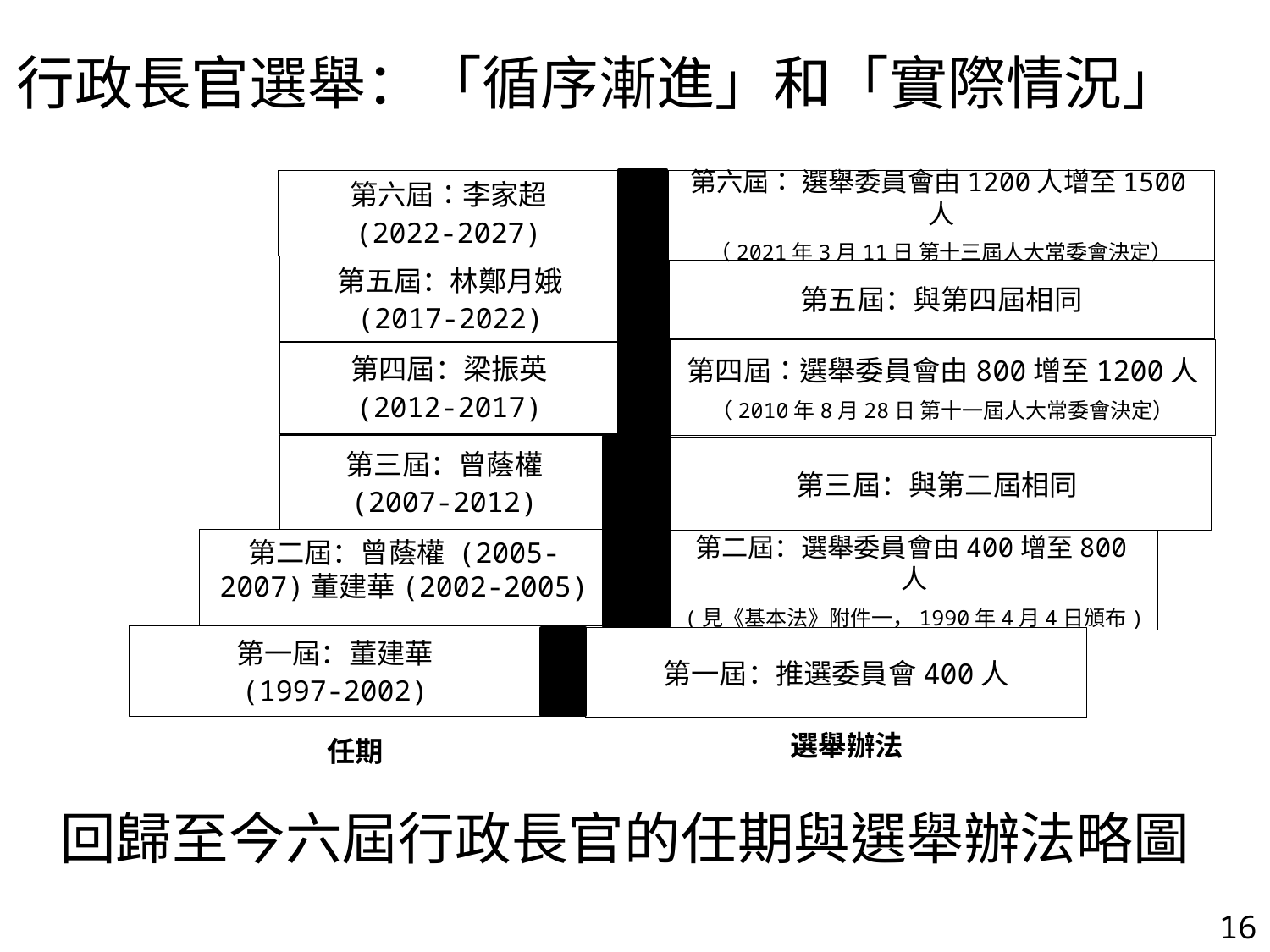

行政長官選舉：「循序漸進」和「實際情況」
第六屆：李家超
(2022-2027)

第六屆： 選舉委員會由1200人增至1500人
（2021年3月11日 第十三屆人大常委會決定）
第五屆：林鄭月娥
(2017-2022)

第五屆：與第四屆相同
第四屆：選舉委員會由800增至1200人
（2010年8月28日 第十一屆人大常委會決定）
第四屆：梁振英
(2012-2017)
第三屆：曾蔭權
(2007-2012)

第三屆：與第二屆相同
第二屆：曾蔭權 (2005-2007)董建華(2002-2005)
第二屆：選舉委員會由400增至800人
(見《基本法》附件一，1990年4月4日頒布)
第一屆：董建華
(1997-2002)
第一屆：推選委員會400人
選舉辦法
任期

# 回歸至今六屆行政長官的任期與選舉辦法略圖
16